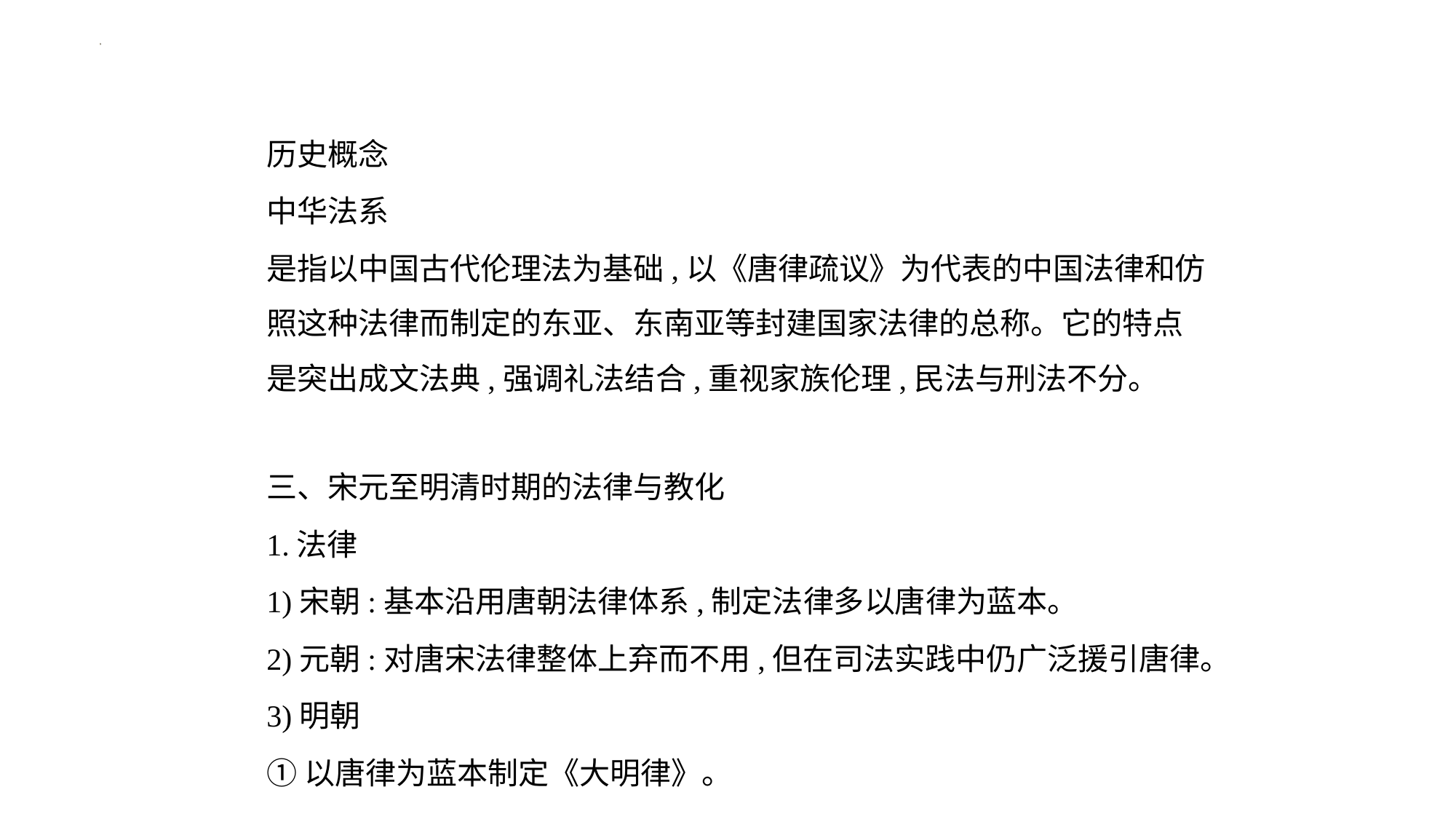

历史概念
中华法系
是指以中国古代伦理法为基础,以《唐律疏议》为代表的中国法律和仿
照这种法律而制定的东亚、东南亚等封建国家法律的总称。它的特点
是突出成文法典,强调礼法结合,重视家族伦理,民法与刑法不分。

三、宋元至明清时期的法律与教化
1.法律
1)宋朝:基本沿用唐朝法律体系,制定法律多以唐律为蓝本。
2)元朝:对唐宋法律整体上弃而不用,但在司法实践中仍广泛援引唐律。
3)明朝
①以唐律为蓝本制定《大明律》。